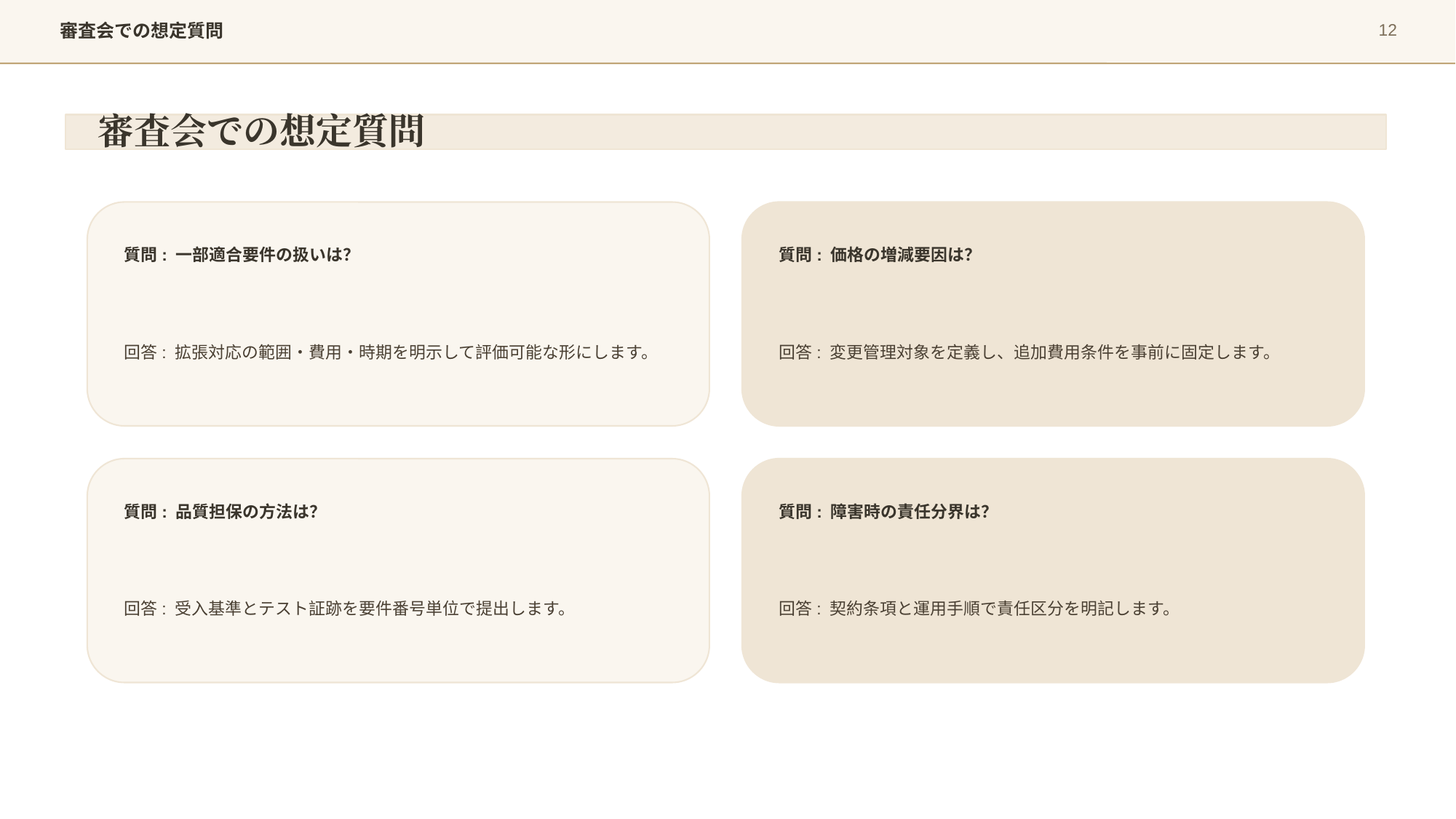

12
審査会での想定質問

審査会での想定質問

質問: 一部適合要件の扱いは？
質問: 価格の増減要因は？
回答: 拡張対応の範囲・費用・時期を明示して評価可能な形にします。
回答: 変更管理対象を定義し、追加費用条件を事前に固定します。

質問: 品質担保の方法は？
質問: 障害時の責任分界は？
回答: 受入基準とテスト証跡を要件番号単位で提出します。
回答: 契約条項と運用手順で責任区分を明記します。